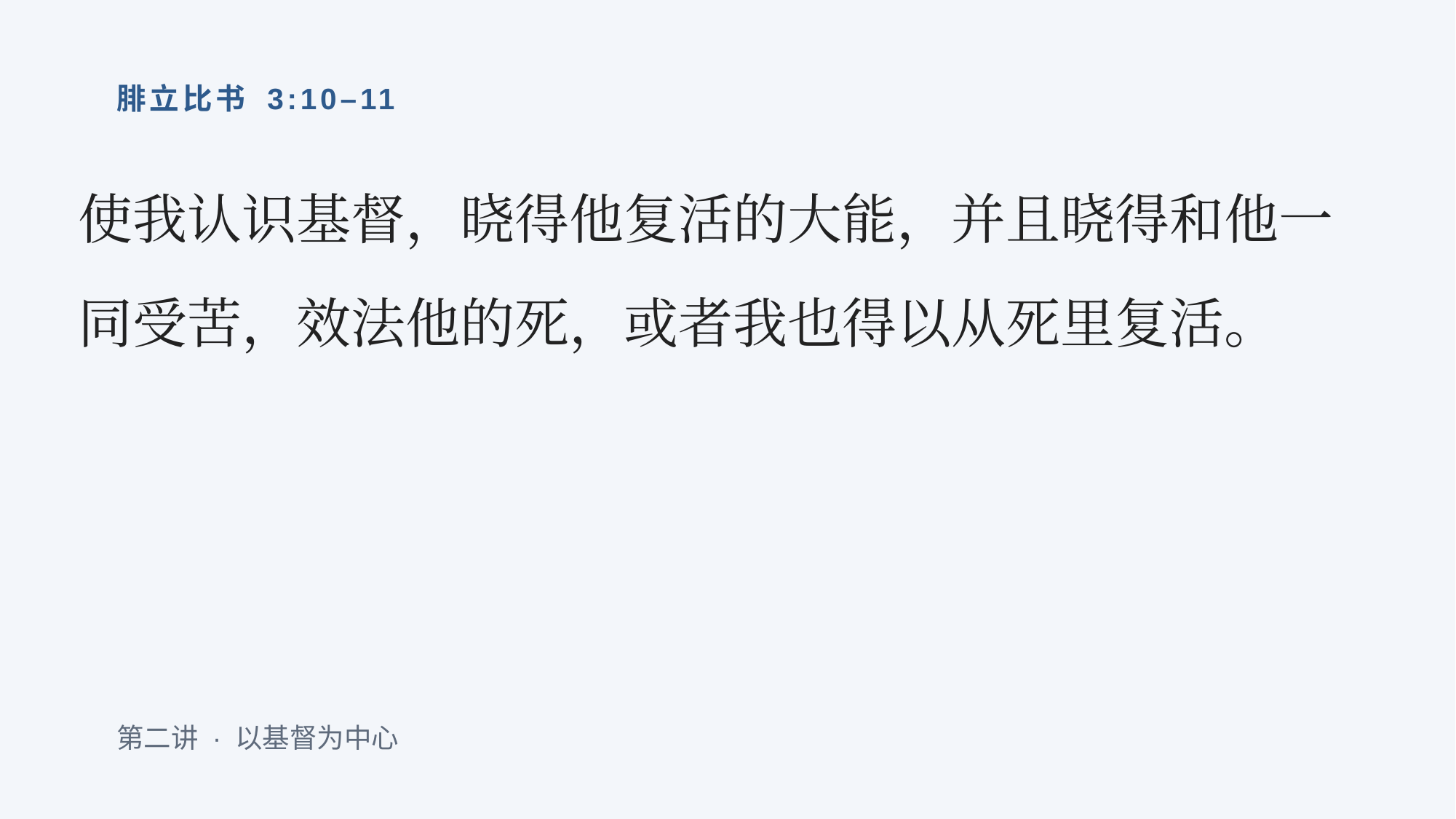

腓立比书 3:10–11
使我认识基督，晓得他复活的大能，并且晓得和他一同受苦，效法他的死，或者我也得以从死里复活。
第二讲 · 以基督为中心